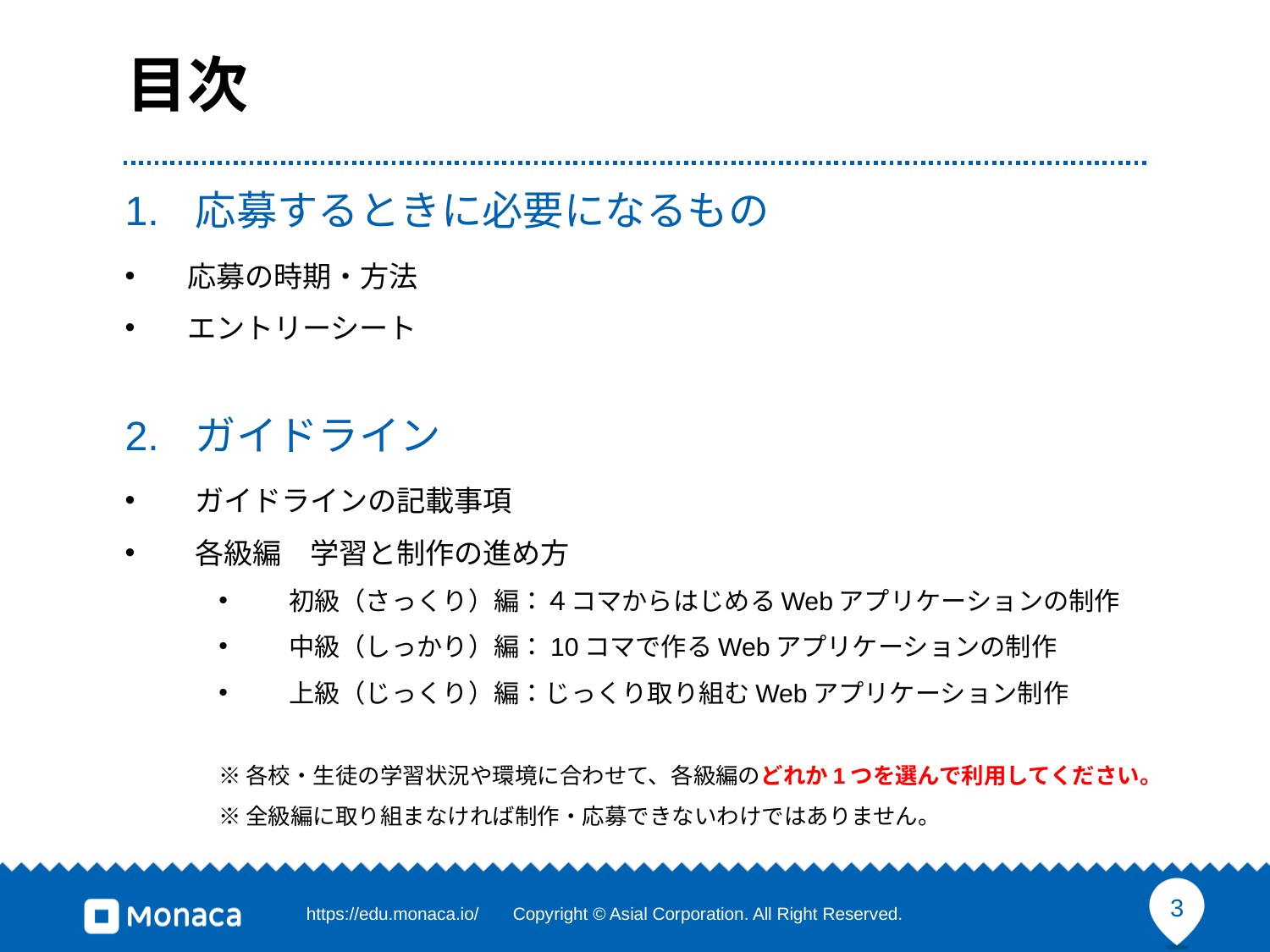

# 目次
応募するときに必要になるもの
応募の時期・方法
エントリーシート

ガイドライン
ガイドラインの記載事項
各級編　学習と制作の進め方
初級（さっくり）編：４コマからはじめるWebアプリケーションの制作
中級（しっかり）編：10コマで作るWebアプリケーションの制作
上級（じっくり）編：じっくり取り組むWebアプリケーション制作

※各校・生徒の学習状況や環境に合わせて、各級編のどれか1つを選んで利用してください。
※全級編に取り組まなければ制作・応募できないわけではありません。